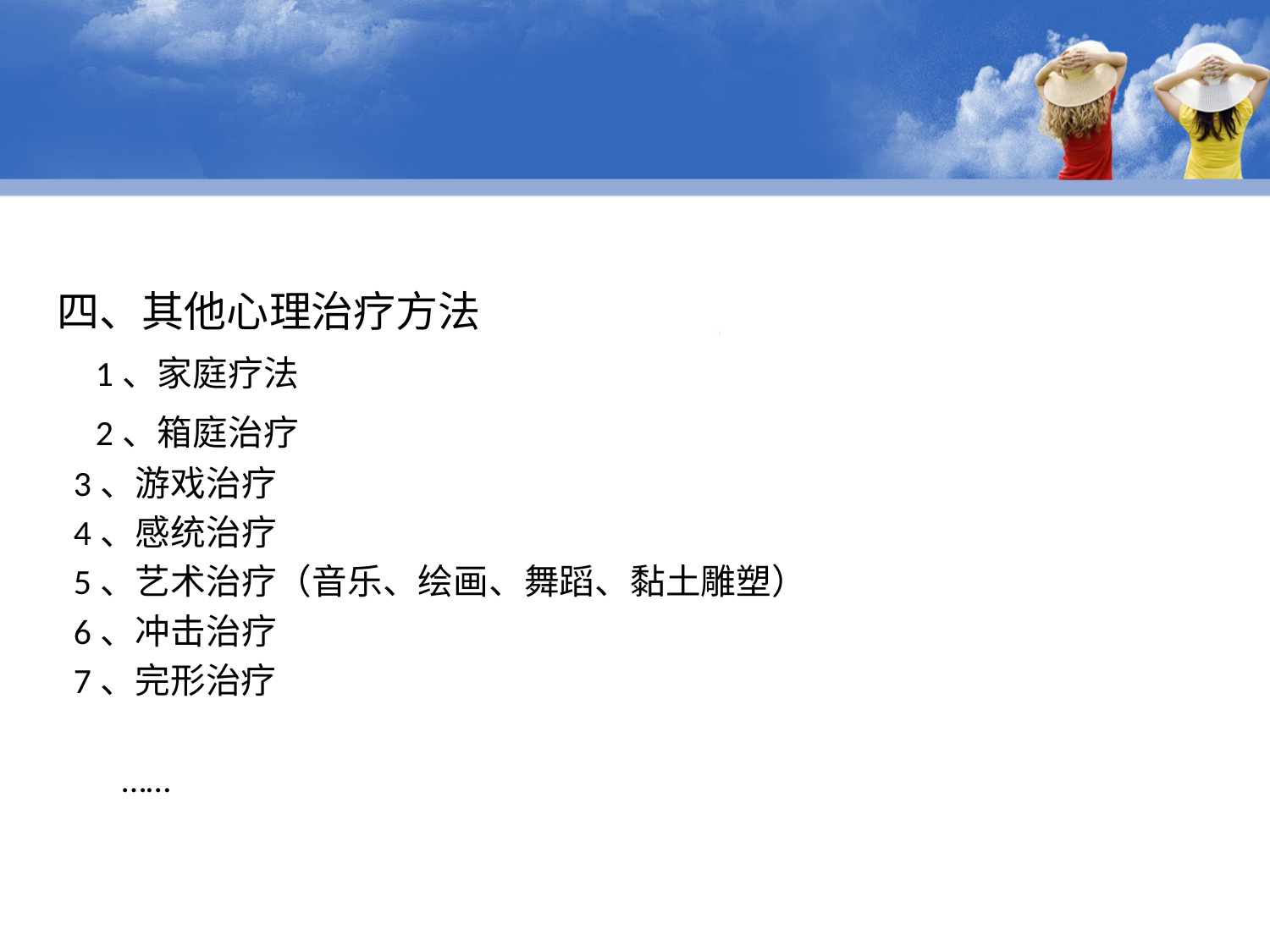

四、其他心理治疗方法
    1、家庭疗法
    2、箱庭治疗
  3、游戏治疗
  4、感统治疗
  5、艺术治疗（音乐、绘画、舞蹈、黏土雕塑）
  6、冲击治疗
  7、完形治疗

        ……